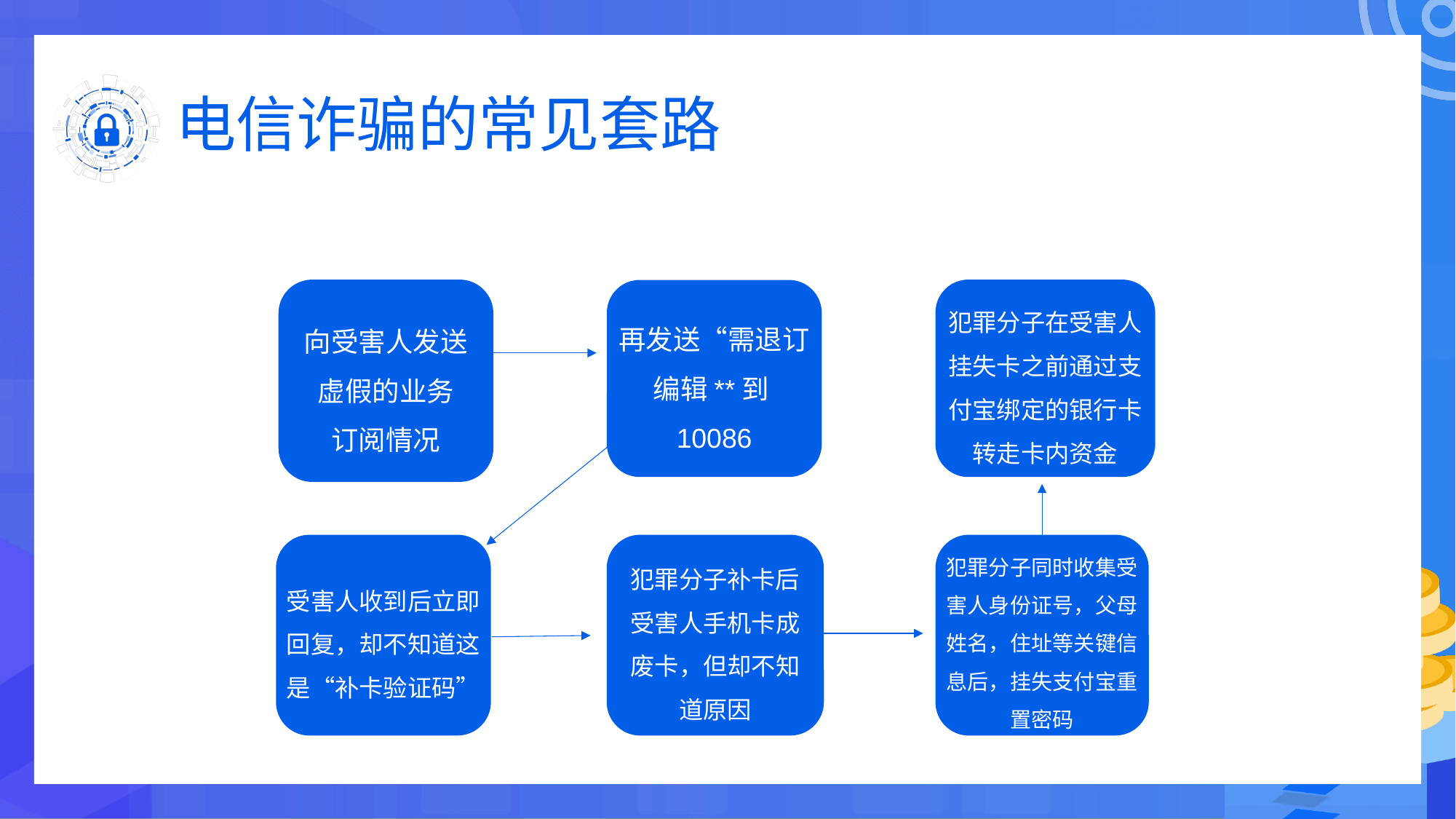

向受害人发送
虚假的业务
订阅情况
犯罪分子在受害人挂失卡之前通过支付宝绑定的银行卡转走卡内资金
再发送“需退订编辑**到10086
受害人收到后立即回复，却不知道这是“补卡验证码”
犯罪分子补卡后
受害人手机卡成
废卡，但却不知
道原因
犯罪分子同时收集受害人身份证号，父母姓名，住址等关键信息后，挂失支付宝重置密码